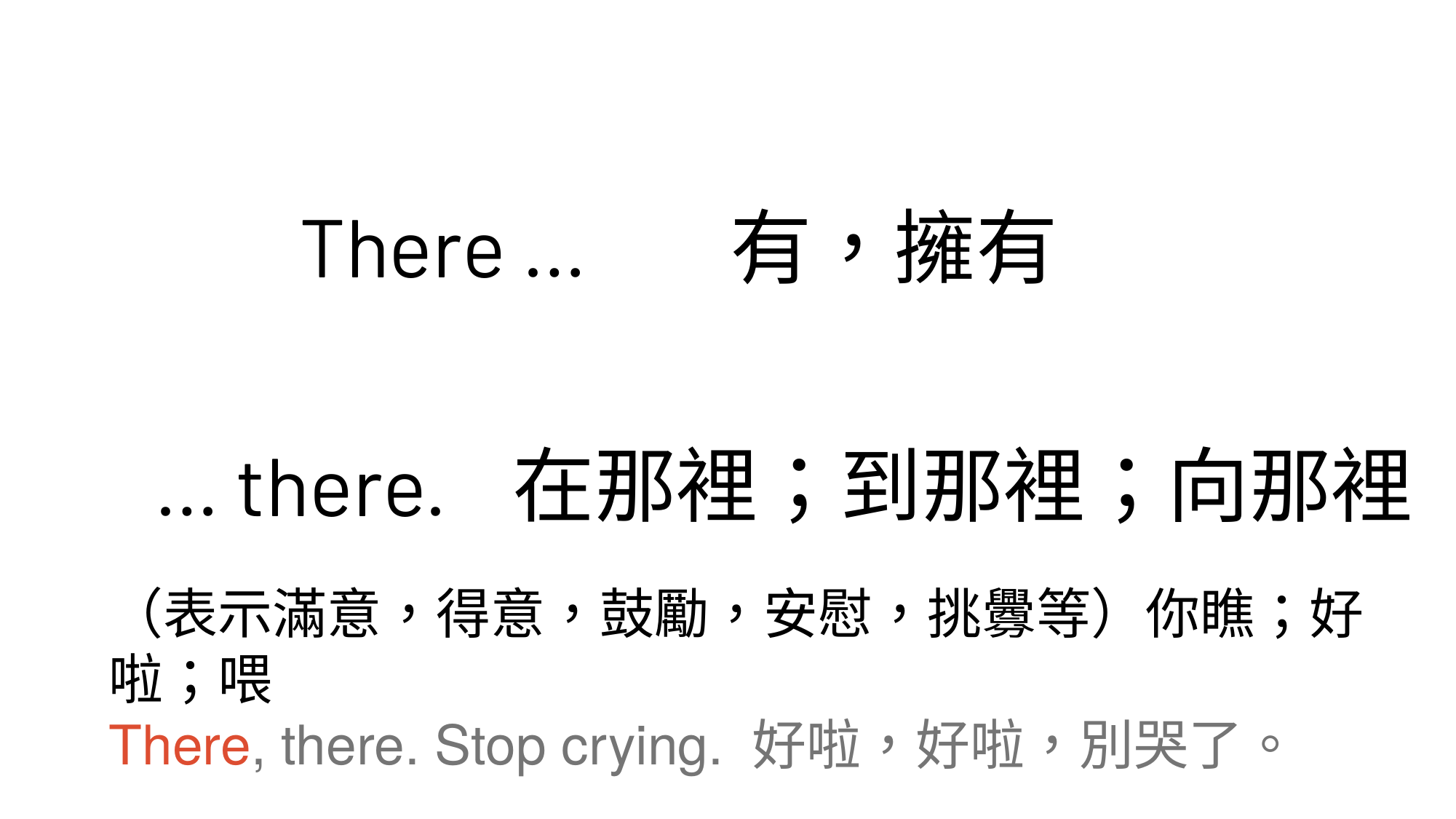

There …
有，擁有
在那裡；到那裡；向那裡
… there.
（表示滿意，得意，鼓勵，安慰，挑釁等）你瞧；好啦；喂
There, there. Stop crying. 好啦，好啦，別哭了。